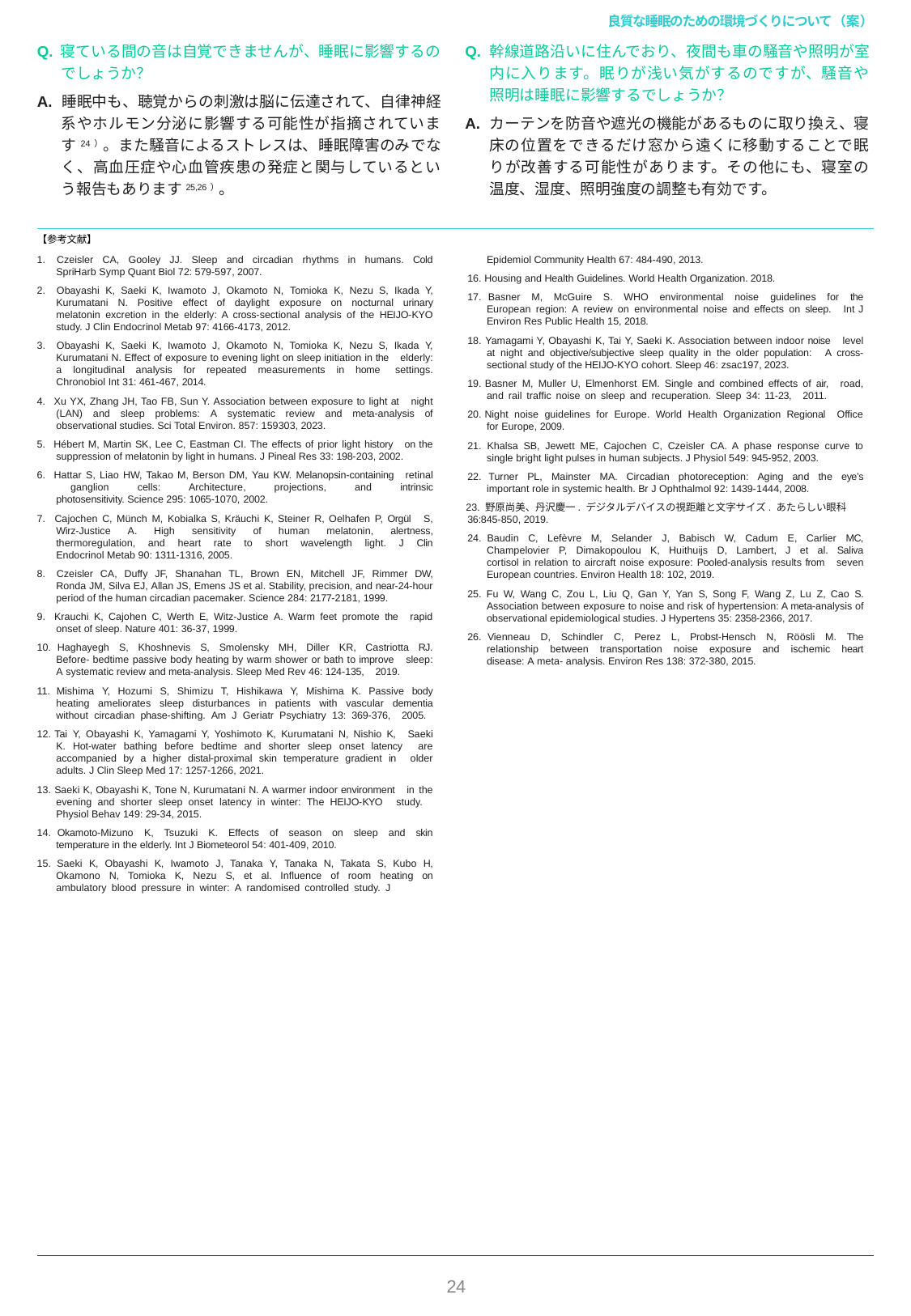

良質な睡眠のための環境づくりについて（案）
Q. 幹線道路沿いに住んでおり、夜間も車の騒音や照明が室内に入ります。眠りが浅い気がするのですが、騒音や照明は睡眠に影響するでしょうか？
A. カーテンを防音や遮光の機能があるものに取り換え、寝床の位置をできるだけ窓から遠くに移動することで眠りが改善する可能性があります。その他にも、寝室の温度、湿度、照明強度の調整も有効です。
Q. 寝ている間の音は自覚できませんが、睡眠に影響するのでしょうか？
A. 睡眠中も、聴覚からの刺激は脳に伝達されて、自律神経系やホルモン分泌に影響する可能性が指摘されています24）。また騒音によるストレスは、睡眠障害のみでなく、高血圧症や心血管疾患の発症と関与しているという報告もあります25,26）。

【参考文献】
1. Czeisler CA, Gooley JJ. Sleep and circadian rhythms in humans. Cold SpriHarb Symp Quant Biol 72: 579-597, 2007.
2. Obayashi K, Saeki K, Iwamoto J, Okamoto N, Tomioka K, Nezu S, Ikada Y, Kurumatani N. Positive effect of daylight exposure on nocturnal urinary melatonin excretion in the elderly: A cross-sectional analysis of the HEIJO-KYO study. J Clin Endocrinol Metab 97: 4166-4173, 2012.
3. Obayashi K, Saeki K, Iwamoto J, Okamoto N, Tomioka K, Nezu S, Ikada Y, Kurumatani N. Effect of exposure to evening light on sleep initiation in the elderly: a longitudinal analysis for repeated measurements in home settings. Chronobiol Int 31: 461-467, 2014.
4. Xu YX, Zhang JH, Tao FB, Sun Y. Association between exposure to light at night (LAN) and sleep problems: A systematic review and meta-analysis of observational studies. Sci Total Environ. 857: 159303, 2023.
5. Hébert M, Martin SK, Lee C, Eastman CI. The effects of prior light history on the suppression of melatonin by light in humans. J Pineal Res 33: 198-203, 2002.
6. Hattar S, Liao HW, Takao M, Berson DM, Yau KW. Melanopsin-containing retinal  ganglion  cells:  Architecture,  projections,  and  intrinsic photosensitivity. Science 295: 1065-1070, 2002.
7. Cajochen C, Münch M, Kobialka S, Kräuchi K, Steiner R, Oelhafen P, Orgül S, Wirz-Justice A. High sensitivity of human melatonin, alertness, thermoregulation, and heart rate to short wavelength light. J Clin Endocrinol Metab 90: 1311-1316, 2005.
8. Czeisler CA, Duffy JF, Shanahan TL, Brown EN, Mitchell JF, Rimmer DW, Ronda JM, Silva EJ, Allan JS, Emens JS et al. Stability, precision, and near-24-hour period of the human circadian pacemaker. Science 284: 2177-2181, 1999.
9. Krauchi K, Cajohen C, Werth E, Witz-Justice A. Warm feet promote the rapid onset of sleep. Nature 401: 36-37, 1999.
10. Haghayegh S, Khoshnevis S, Smolensky MH, Diller KR, Castriotta RJ. Before- bedtime passive body heating by warm shower or bath to improve sleep: A systematic review and meta-analysis. Sleep Med Rev 46: 124-135, 2019.
11. Mishima Y, Hozumi S, Shimizu T, Hishikawa Y, Mishima K. Passive body heating ameliorates sleep disturbances in patients with vascular dementia without circadian phase-shifting. Am J Geriatr Psychiatry 13: 369-376, 2005.
12. Tai Y, Obayashi K, Yamagami Y, Yoshimoto K, Kurumatani N, Nishio K, Saeki K. Hot-water bathing before bedtime and shorter sleep onset latency are accompanied by a higher distal-proximal skin temperature gradient in older adults. J Clin Sleep Med 17: 1257-1266, 2021.
13. Saeki K, Obayashi K, Tone N, Kurumatani N. A warmer indoor environment in the evening and shorter sleep onset latency in winter: The HEIJO-KYO study.  Physiol Behav 149: 29-34, 2015.
14. Okamoto-Mizuno K, Tsuzuki K. Effects of season on sleep and skin temperature in the elderly. Int J Biometeorol 54: 401-409, 2010.
15. Saeki K, Obayashi K, Iwamoto J, Tanaka Y, Tanaka N, Takata S, Kubo H, Okamono N, Tomioka K, Nezu S, et al. Influence of room heating on ambulatory blood pressure in winter: A randomised controlled study. J
Epidemiol Community Health 67: 484-490, 2013.
16. Housing and Health Guidelines. World Health Organization. 2018.
17. Basner M, McGuire S. WHO environmental noise guidelines for the European region: A review on environmental noise and effects on sleep. Int J Environ Res Public Health 15, 2018.
18. Yamagami Y, Obayashi K, Tai Y, Saeki K. Association between indoor noise level at night and objective/subjective sleep quality in the older population: A cross-sectional study of the HEIJO-KYO cohort. Sleep 46: zsac197, 2023.
19. Basner M, Muller U, Elmenhorst EM. Single and combined effects of air, road, and rail traffic noise on sleep and recuperation. Sleep 34: 11-23, 2011.
20. Night noise guidelines for Europe. World Health Organization Regional Office for Europe, 2009.
21. Khalsa SB, Jewett ME, Cajochen C, Czeisler CA. A phase response curve to single bright light pulses in human subjects. J Physiol 549: 945-952, 2003.
22. Turner PL, Mainster MA. Circadian photoreception: Aging and the eye’s important role in systemic health. Br J Ophthalmol 92: 1439-1444, 2008.
23. 野原尚美、丹沢慶一. デジタルデバイスの視距離と文字サイズ. あたらしい眼科
36:845-850, 2019.
24. Baudin C, Lefèvre M, Selander J, Babisch W, Cadum E, Carlier MC, Champelovier P, Dimakopoulou K, Huithuijs D, Lambert, J et al. Saliva cortisol in relation to aircraft noise exposure: Pooled-analysis results from seven European countries. Environ Health 18: 102, 2019.
25. Fu W, Wang C, Zou L, Liu Q, Gan Y, Yan S, Song F, Wang Z, Lu Z, Cao S. Association between exposure to noise and risk of hypertension: A meta-analysis of observational epidemiological studies. J Hypertens 35: 2358-2366, 2017.
26. Vienneau D, Schindler C, Perez L, Probst-Hensch N, Röösli M. The relationship between transportation noise exposure and ischemic heart disease: A meta- analysis. Environ Res 138: 372-380, 2015.
24